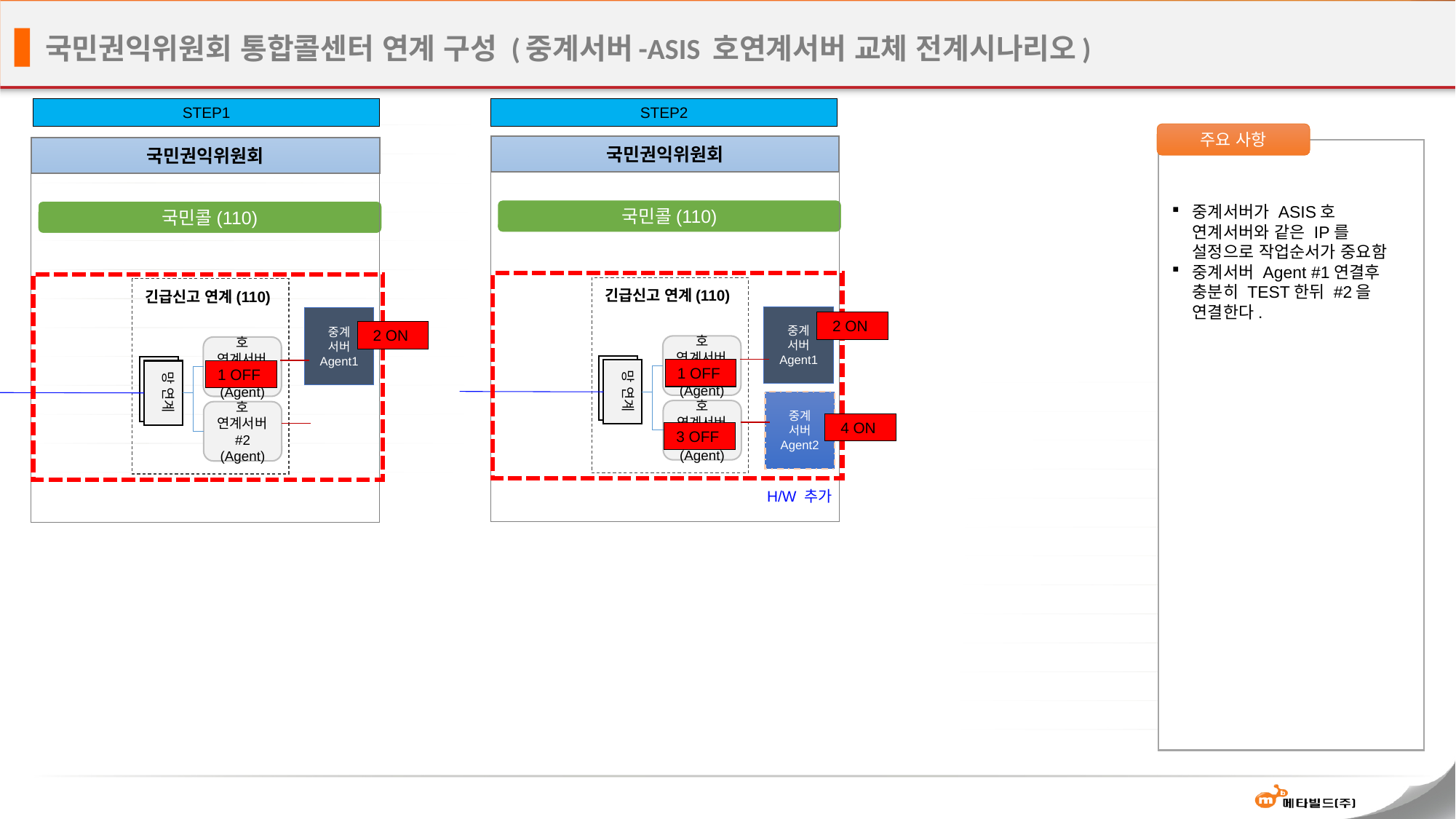

# 국민권익위원회 통합콜센터 연계 구성 (중계서버-ASIS 호연계서버 교체 전계시나리오)
STEP2
STEP1
주요 사항
국민권익위원회
국민권익위원회

중계서버가 ASIS호 연계서버와 같은 IP를 설정으로 작업순서가 중요함
중계서버 Agent #1연결후 충분히 TEST한뒤 #2을 연결한다.
국민콜(110)
국민콜(110)

긴급신고 연계(110)
호 연계서버#1
(Agent)
망연계
망 연계
호 연계서버#2
(Agent)

긴급신고 연계(110)
호 연계서버#1
(Agent)
망연계
망 연계
호 연계서버#2
(Agent)
중계
서버
Agent1
중계
서버
Agent1
2 ON
2 ON
1 OFF
1 OFF
중계
서버
Agent2
4 ON
3 OFF
H/W 추가